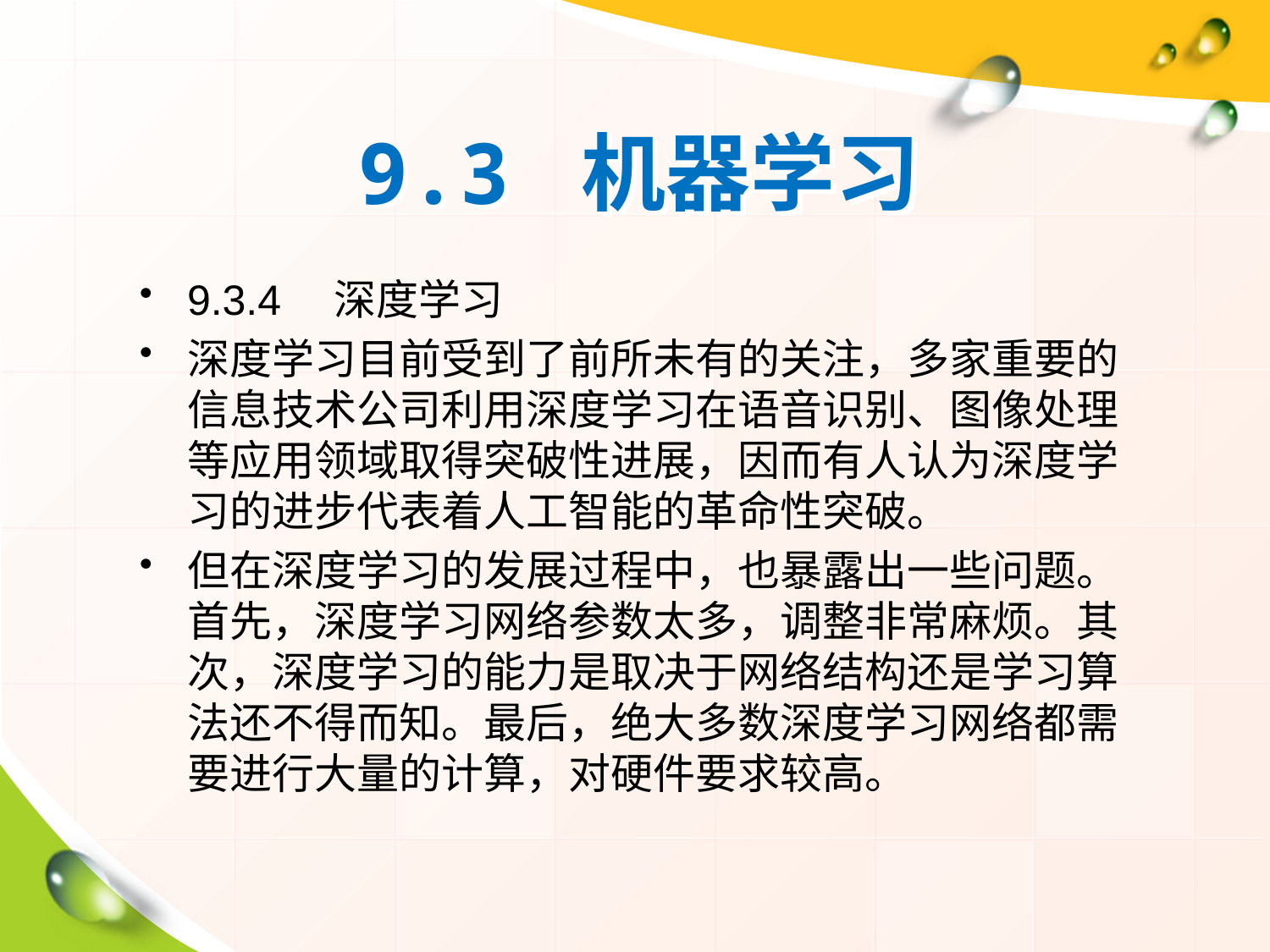

# 9.3 机器学习
9.3.4 深度学习
深度学习目前受到了前所未有的关注，多家重要的信息技术公司利用深度学习在语音识别、图像处理等应用领域取得突破性进展，因而有人认为深度学习的进步代表着人工智能的革命性突破。
但在深度学习的发展过程中，也暴露出一些问题。首先，深度学习网络参数太多，调整非常麻烦。其次，深度学习的能力是取决于网络结构还是学习算法还不得而知。最后，绝大多数深度学习网络都需要进行大量的计算，对硬件要求较高。